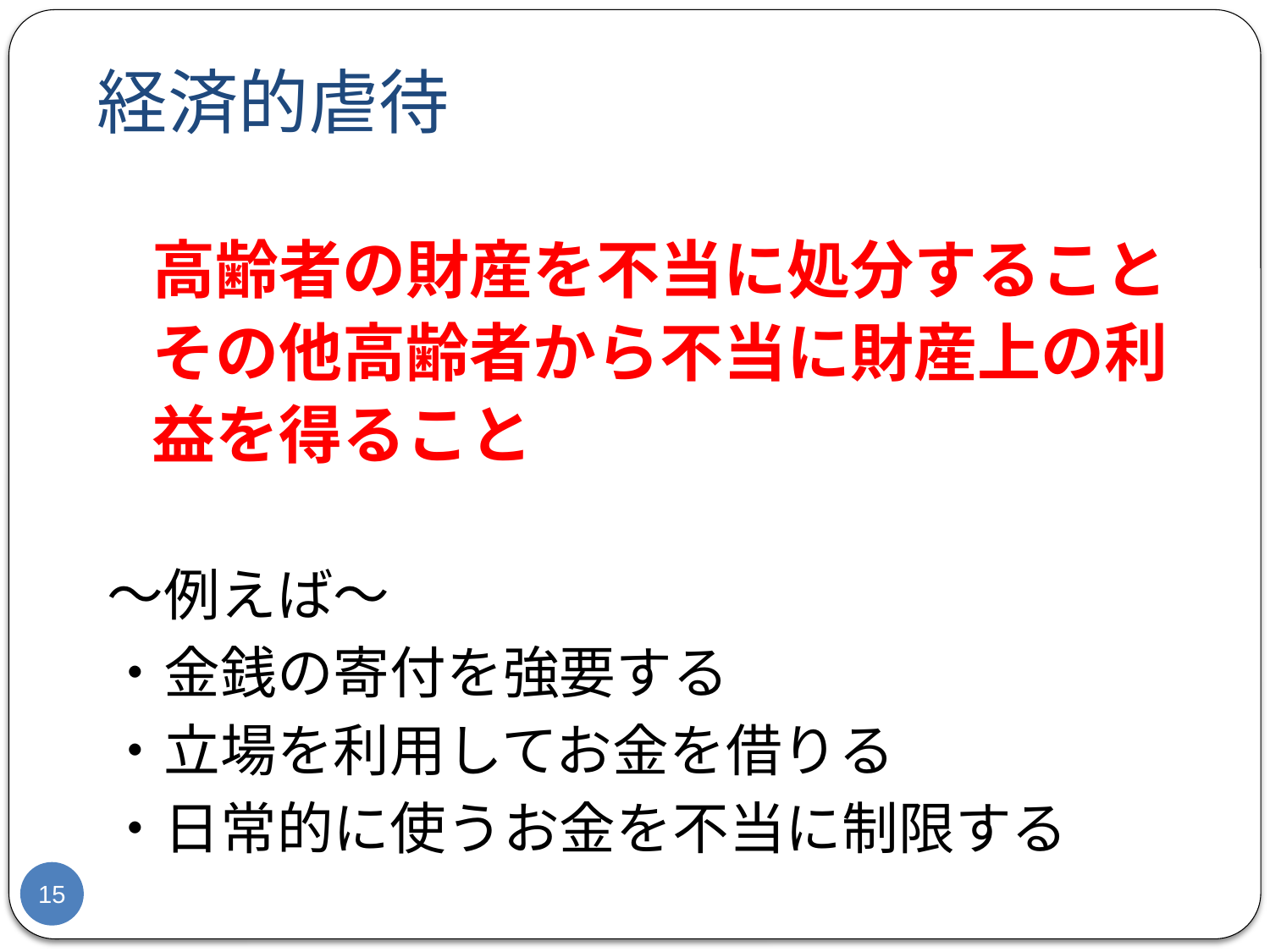

# 経済的虐待

高齢者の財産を不当に処分すること
その他高齢者から不当に財産上の利
益を得ること

～例えば～
・金銭の寄付を強要する
・立場を利用してお金を借りる
・日常的に使うお金を不当に制限する
15